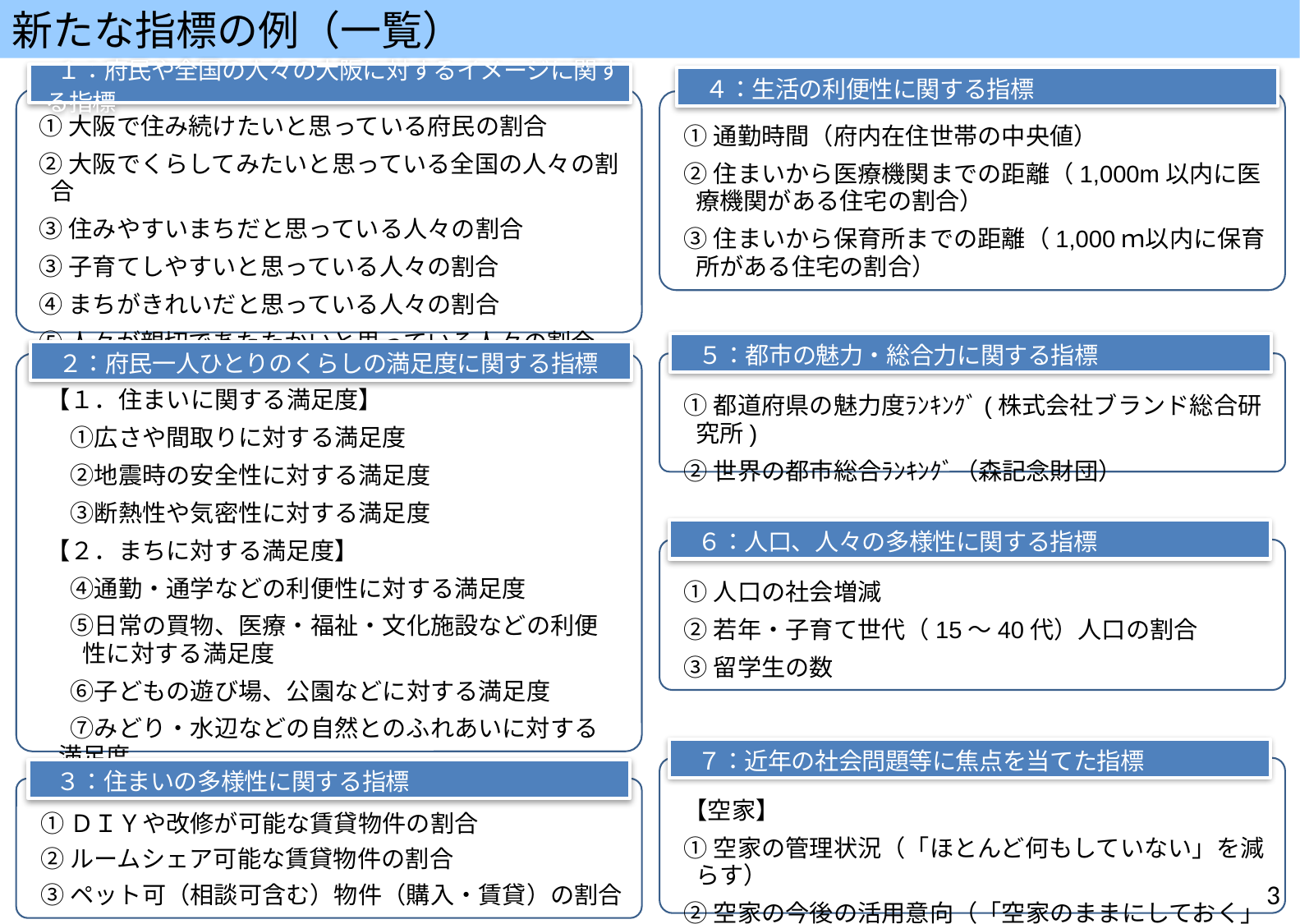

新たな指標の例（一覧）
　１：府民や全国の人々の大阪に対するイメージに関する指標
　４：生活の利便性に関する指標

①大阪で住み続けたいと思っている府民の割合
②大阪でくらしてみたいと思っている全国の人々の割合
③住みやすいまちだと思っている人々の割合
③子育てしやすいと思っている人々の割合
④まちがきれいだと思っている人々の割合
⑤人々が親切であたたかいと思っている人々の割合
①通勤時間（府内在住世帯の中央値）
②住まいから医療機関までの距離（1,000m以内に医療機関がある住宅の割合）
③住まいから保育所までの距離（1,000ｍ以内に保育所がある住宅の割合）
　５：都市の魅力・総合力に関する指標
　２：府民一人ひとりのくらしの満足度に関する指標

【１．住まいに関する満足度】
　①広さや間取りに対する満足度
　②地震時の安全性に対する満足度
　③断熱性や気密性に対する満足度
【２．まちに対する満足度】
　④通勤・通学などの利便性に対する満足度
　⑤日常の買物、医療・福祉・文化施設などの利便性に対する満足度
　⑥子どもの遊び場、公園などに対する満足度
　⑦みどり・水辺などの自然とのふれあいに対する満足度
①都道府県の魅力度ﾗﾝｷﾝｸﾞ(株式会社ブランド総合研究所)
②世界の都市総合ﾗﾝｷﾝｸﾞ（森記念財団）
　６：人口、人々の多様性に関する指標

①人口の社会増減
②若年・子育て世代（15～40代）人口の割合
③留学生の数
　７：近年の社会問題等に焦点を当てた指標

　３：住まいの多様性に関する指標

【空家】
①空家の管理状況（「ほとんど何もしていない」を減らす）
②空家の今後の活用意向（「空家のままにしておく」を減らす）
①ＤＩＹや改修が可能な賃貸物件の割合
②ルームシェア可能な賃貸物件の割合
③ペット可（相談可含む）物件（購入・賃貸）の割合
3